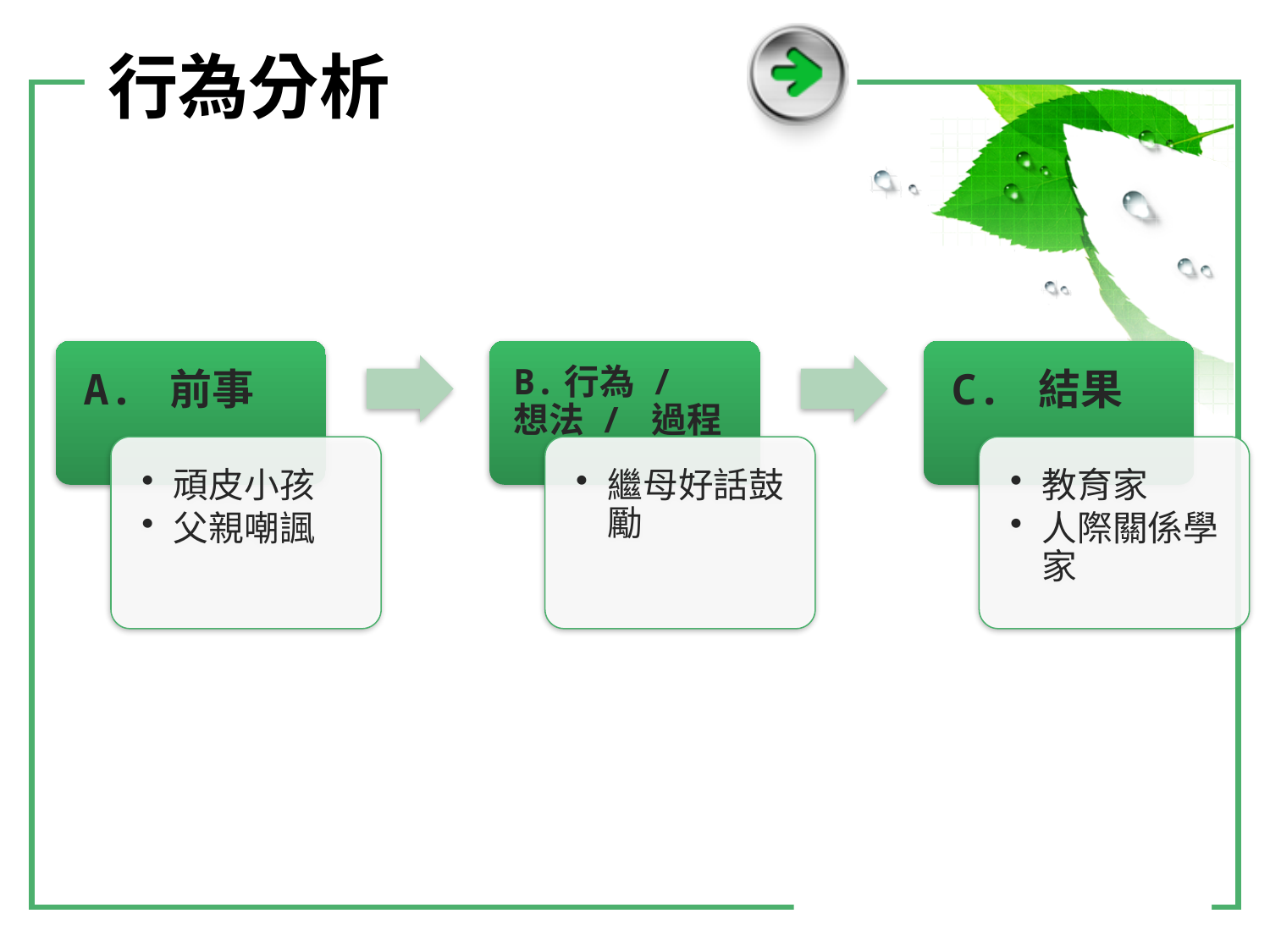

# 行為分析
A. 前事
頑皮小孩
父親嘲諷

B.行為 / 想法 / 過程
繼母好話鼓勵

C. 結果
教育家
人際關係學家